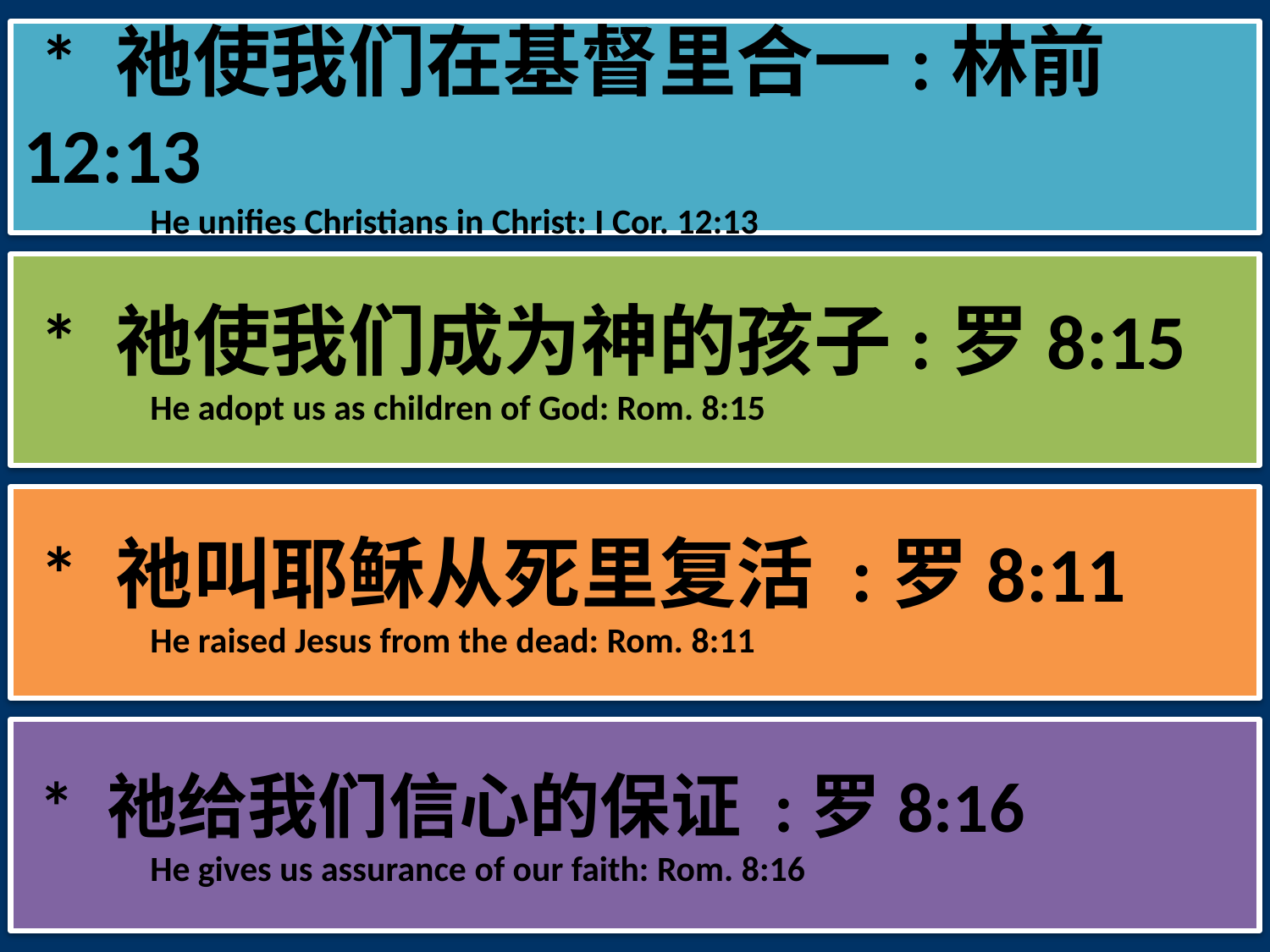

* 祂使我们在基督里合一:林前12:13
	He unifies Christians in Christ: I Cor. 12:13
 * 祂使我们成为神的孩子:罗8:15
	He adopt us as children of God: Rom. 8:15
 * 祂叫耶稣从死里复活 :罗8:11
	He raised Jesus from the dead: Rom. 8:11
 * 祂给我们信心的保证 :罗8:16
	He gives us assurance of our faith: Rom. 8:16